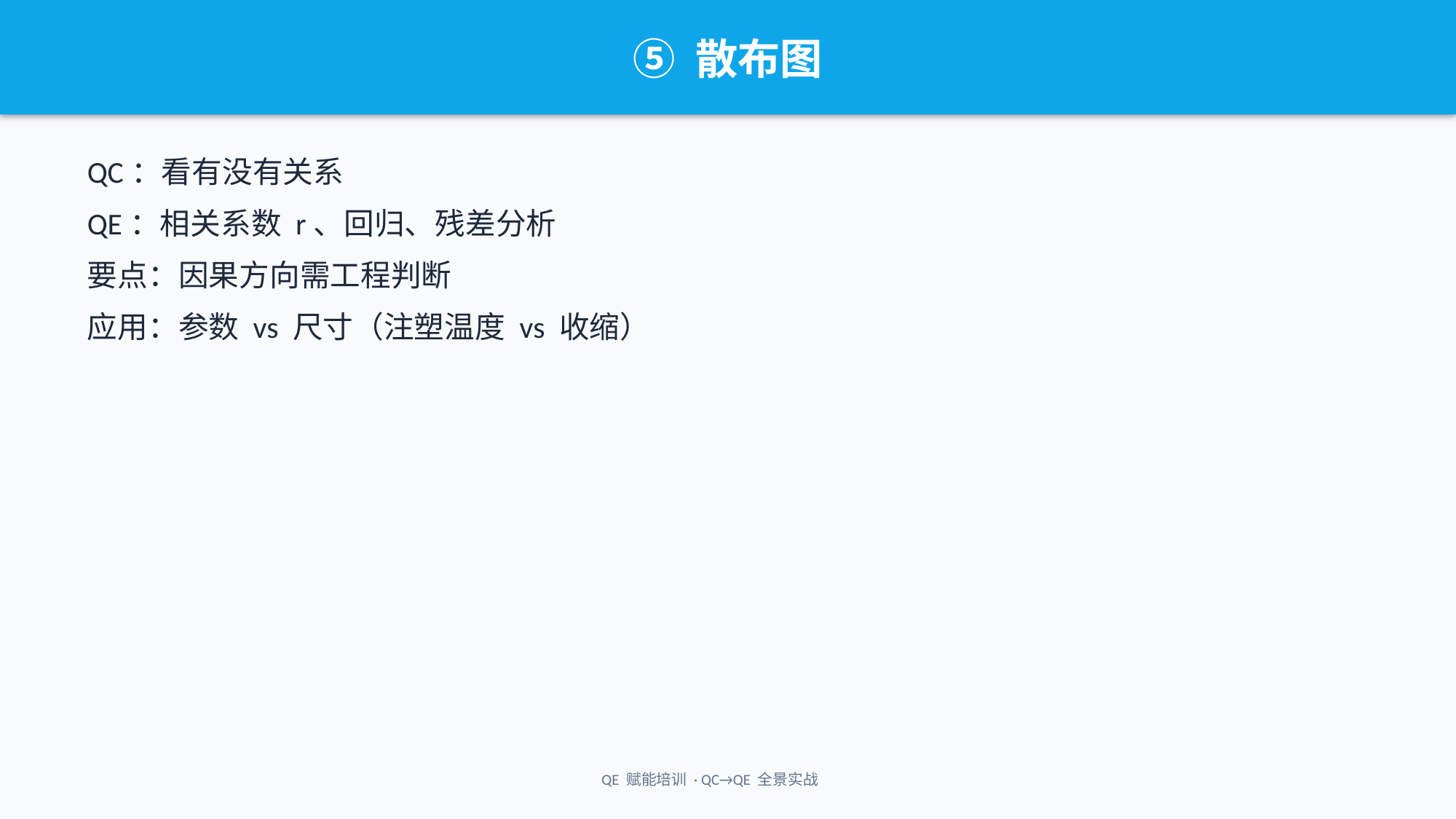

⑤ 散布图
QC：看有没有关系
QE：相关系数 r、回归、残差分析
要点：因果方向需工程判断
应用：参数 vs 尺寸（注塑温度 vs 收缩）
QE 赋能培训 · QC→QE 全景实战